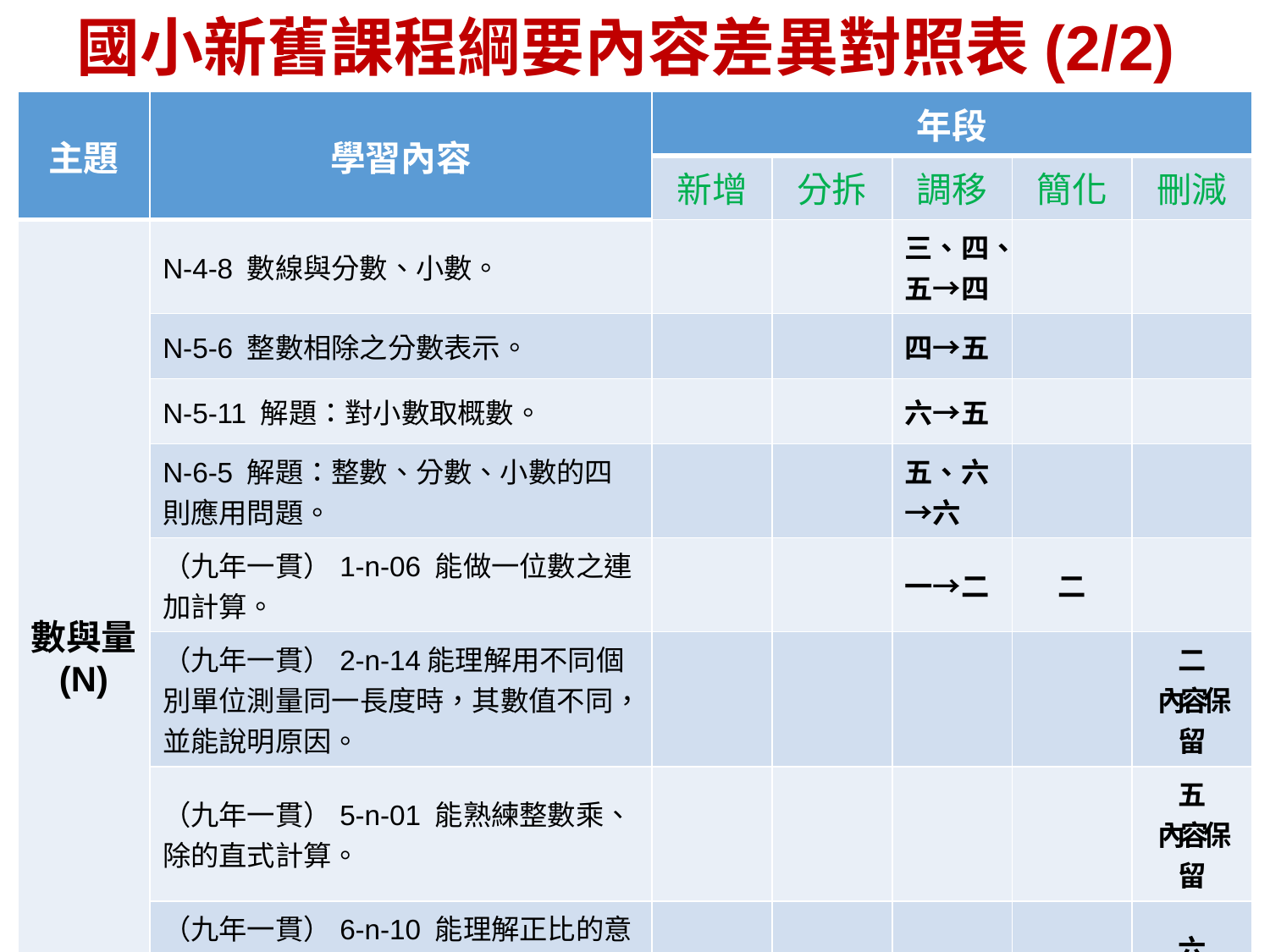

# 國小新舊課程綱要內容差異對照表(2/2)
| 主題 | 學習內容 | 年段 |  |  |  |  |
| --- | --- | --- | --- | --- | --- | --- |
|  |  | 新增 | 分拆 | 調移 | 簡化 | 刪減 |
| 數與量 (N) | N-4-8 數線與分數、小數。 |  |  | 三、四、五→四 |  |  |
|  | N-5-6 整數相除之分數表示。 |  |  | 四→五 |  |  |
|  | N-5-11 解題：對小數取概數。 |  |  | 六→五 |  |  |
|  | N-6-5 解題：整數、分數、小數的四則應用問題。 |  |  | 五、六→六 |  |  |
|  | （九年一貫）1-n-06 能做一位數之連加計算。 |  |  | 一→二 | 二 |  |
|  | （九年一貫）2-n-14能理解用不同個別單位測量同一長度時，其數值不同，並能說明原因。 |  |  |  |  | 二 內容保留 |
|  | （九年一貫）5-n-01 能熟練整數乘、除的直式計算。 |  |  |  |  | 五 內容保留 |
|  | （九年一貫）6-n-10 能理解正比的意義，並解決生活中的問題。 |  |  |  |  | 六 |
|  | （九年一貫）6-n-11 能理解常用導出量單位的記法，並解決生活中的問題。 |  |  |  |  | 六 |
41